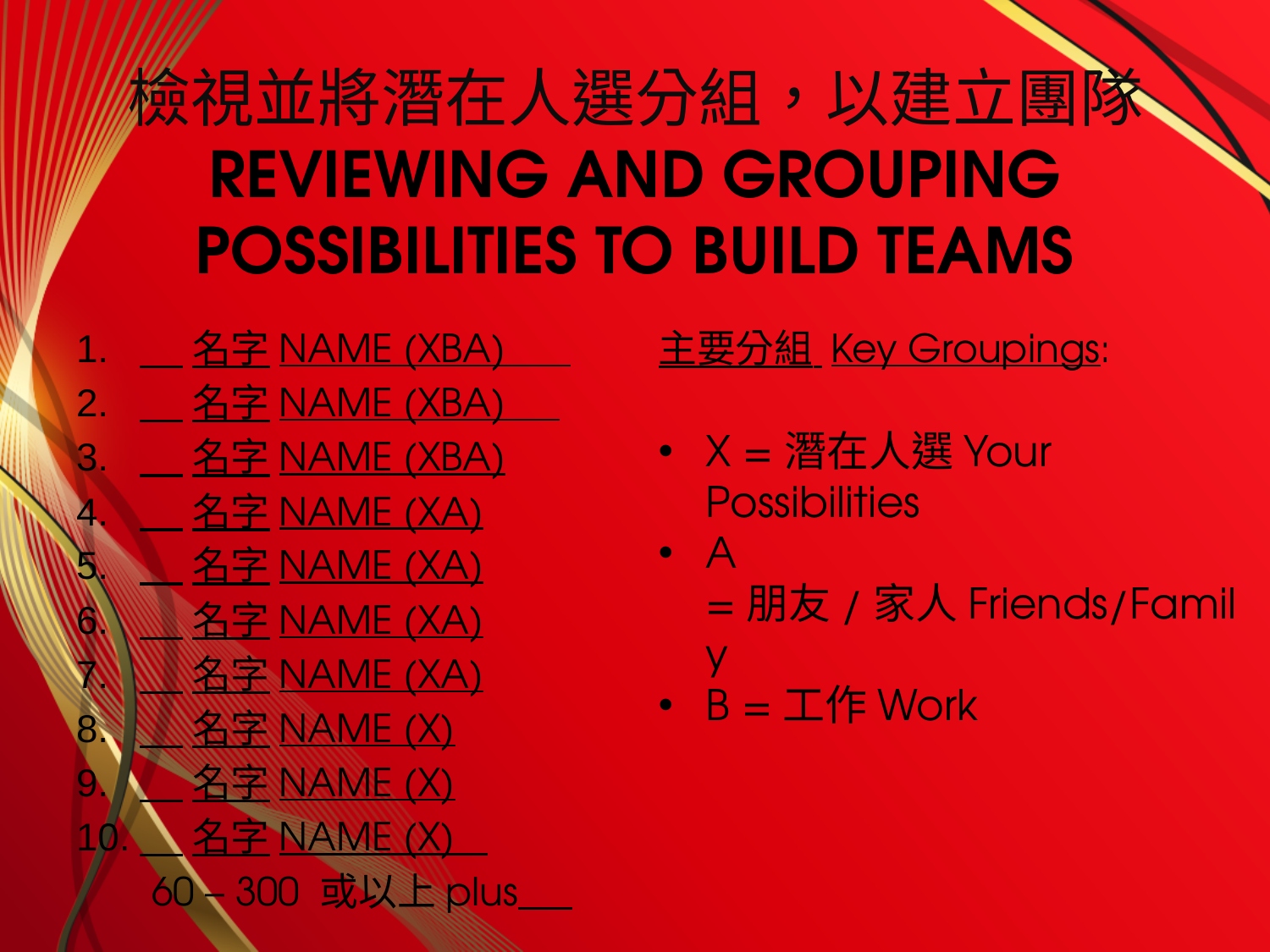

# 檢視並將潛在人選分組，以建立團隊 Reviewing and grouping possibilities to build teams
     名字NAME (XBA)
     名字NAME (XBA)
     名字NAME (XBA)
     名字NAME (XA)
     名字NAME (XA)
     名字NAME (XA)
     名字NAME (XA)
     名字NAME (X)
     名字NAME (X)
     名字NAME (X)
       60 – 300 或以上plus
主要分組 Key Groupings:

X =潛在人選Your Possibilities
A =朋友/家人Friends/Family
B =工作Work